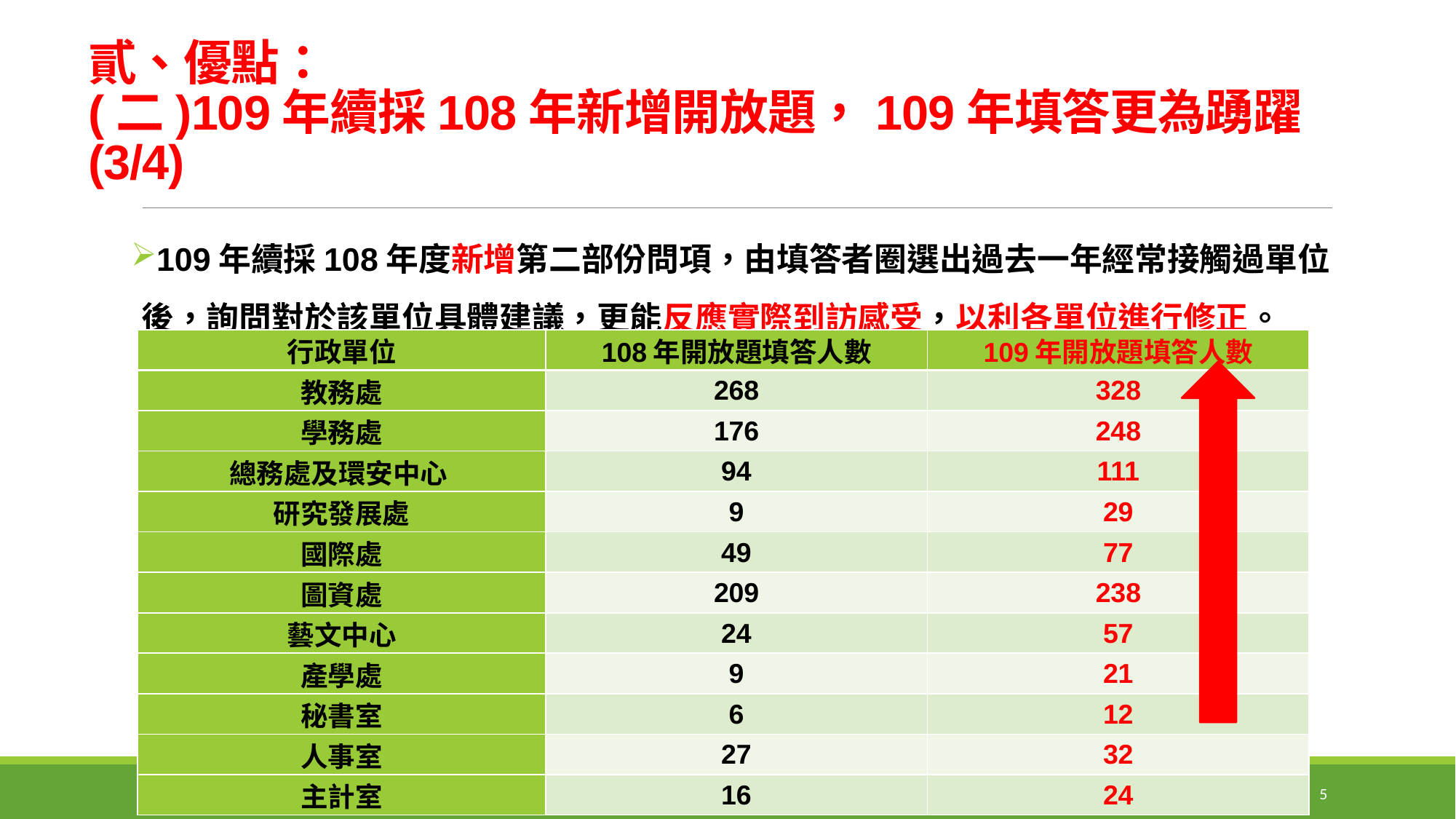

# 貳、優點： (二)109年續採108年新增開放題，109年填答更為踴躍(3/4)
109年續採108年度新增第二部份問項，由填答者圈選出過去一年經常接觸過單位後，詢問對於該單位具體建議，更能反應實際到訪感受，以利各單位進行修正。

| 行政單位 | 108年開放題填答人數 | 109年開放題填答人數 |
| --- | --- | --- |
| 教務處 | 268 | 328 |
| 學務處 | 176 | 248 |
| 總務處及環安中心 | 94 | 111 |
| 研究發展處 | 9 | 29 |
| 國際處 | 49 | 77 |
| 圖資處 | 209 | 238 |
| 藝文中心 | 24 | 57 |
| 產學處 | 9 | 21 |
| 秘書室 | 6 | 12 |
| 人事室 | 27 | 32 |
| 主計室 | 16 | 24 |

5